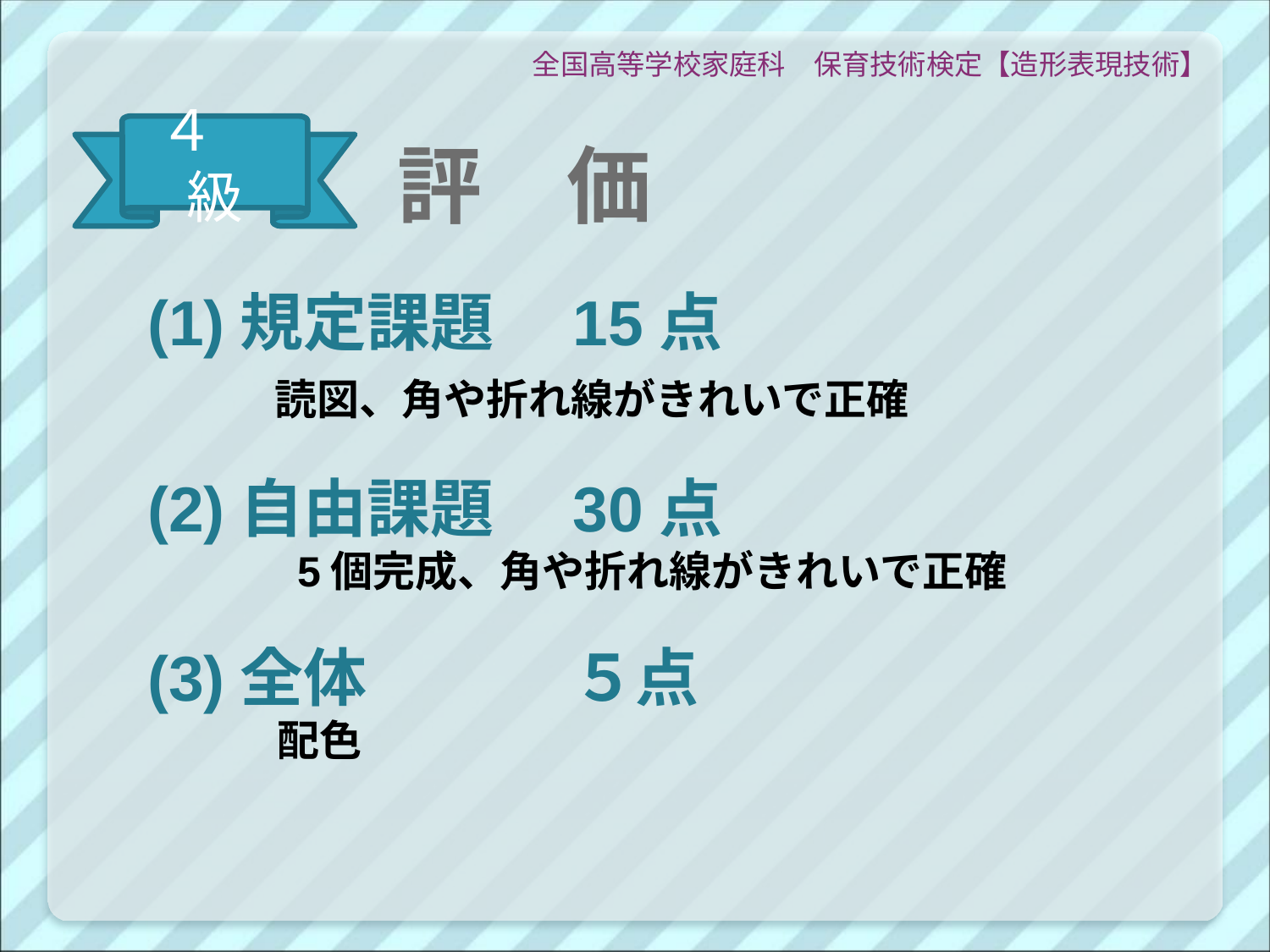

全国高等学校家庭科　保育技術検定【造形表現技術】
４　級
# 評　価

(1)規定課題　15点
　  　 読図、角や折れ線がきれいで正確

(2)自由課題　30点
　　　　5個完成、角や折れ線がきれいで正確

(3)全体　　　 ５点
　　   　配色